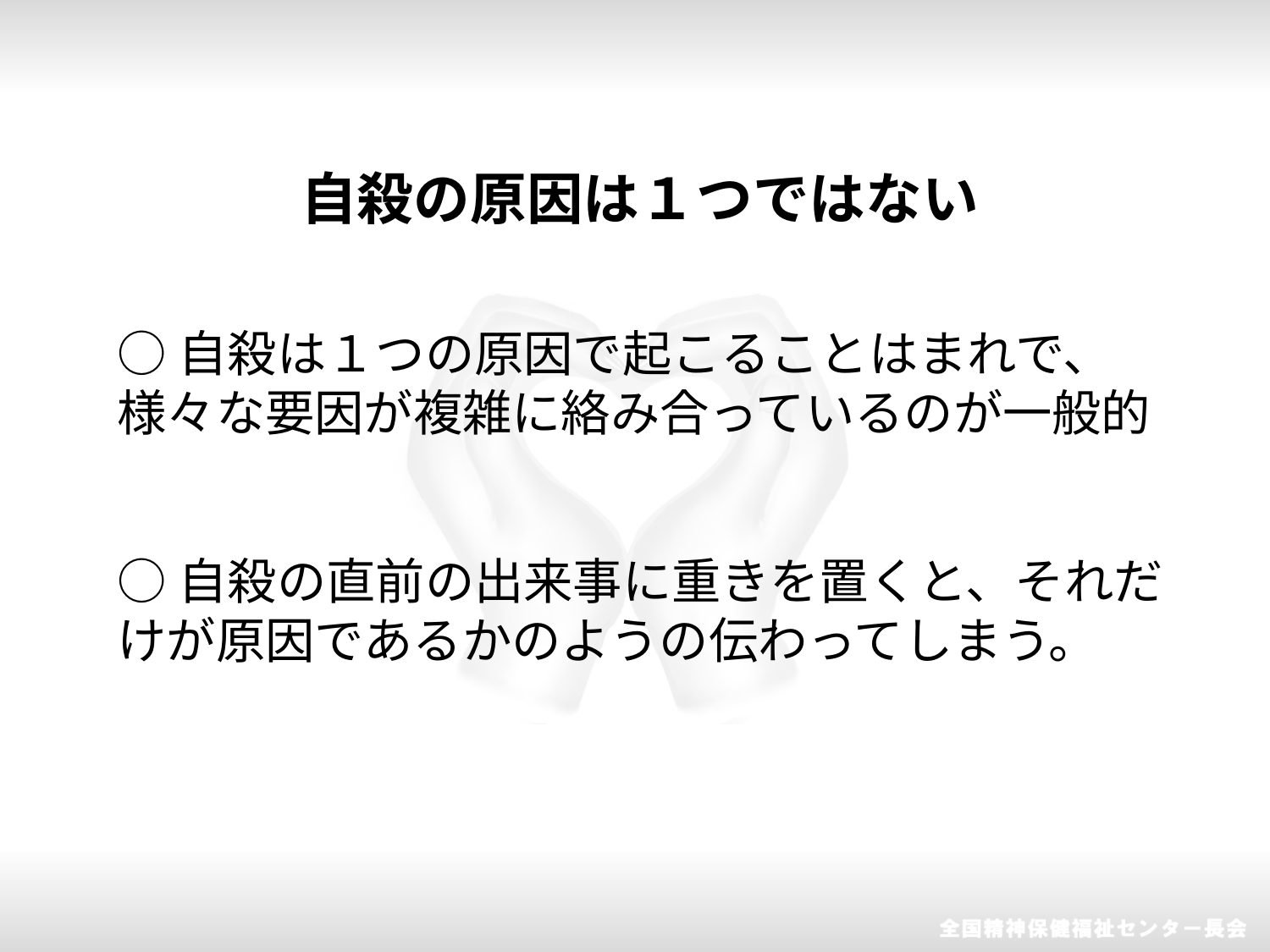

自殺の原因は１つではない
○自殺は１つの原因で起こることはまれで、様々な要因が複雑に絡み合っているのが一般的
○自殺の直前の出来事に重きを置くと、それだけが原因であるかのようの伝わってしまう。